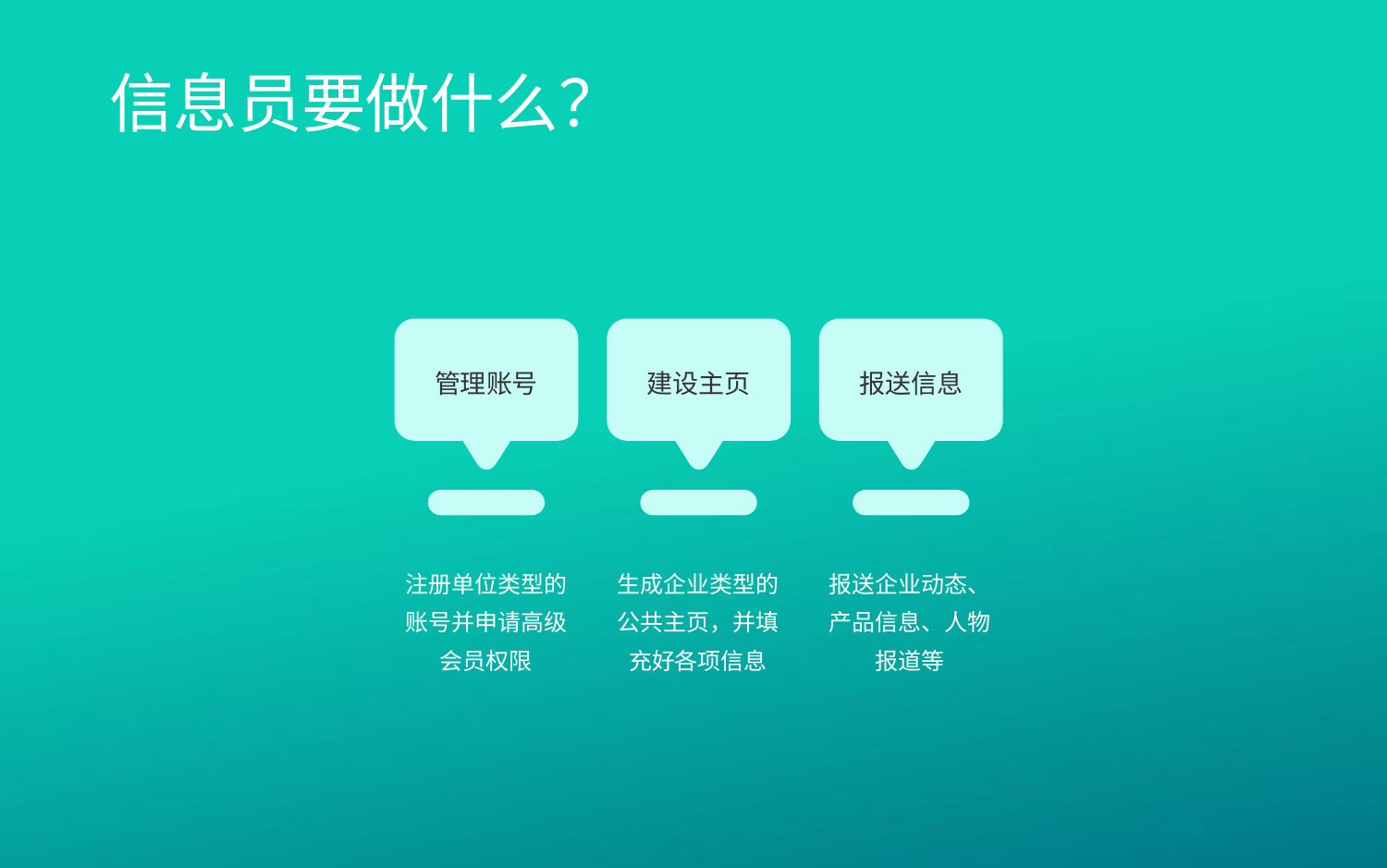

# 信息员要做什么？
管理账号
建设主页
报送信息

注册单位类型的账号并申请高级会员权限
生成企业类型的公共主页，并填充好各项信息
报送企业动态、产品信息、人物报道等